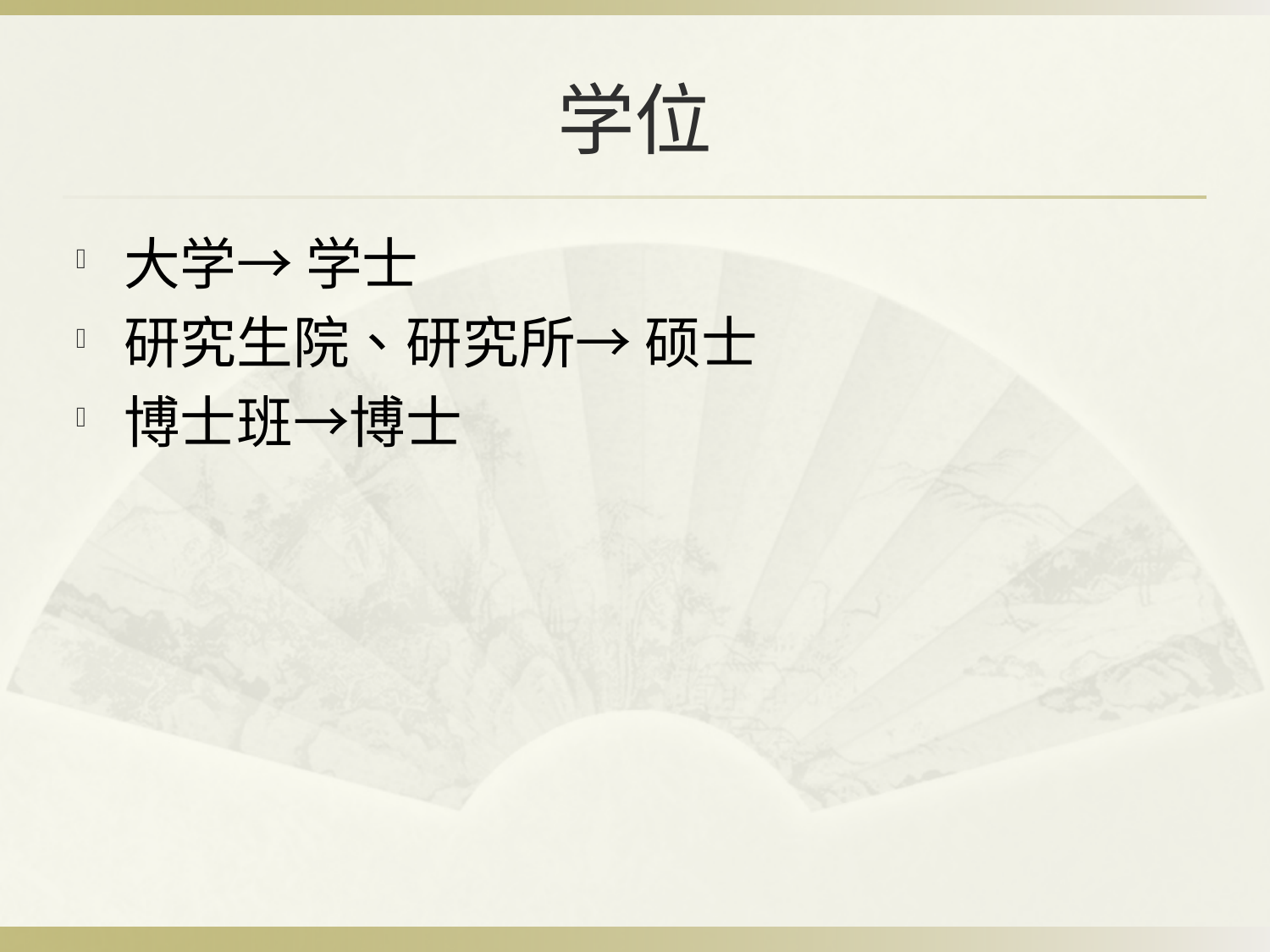

# 学位
大学→ 学士
研究生院、研究所→ 硕士
博士班→博士